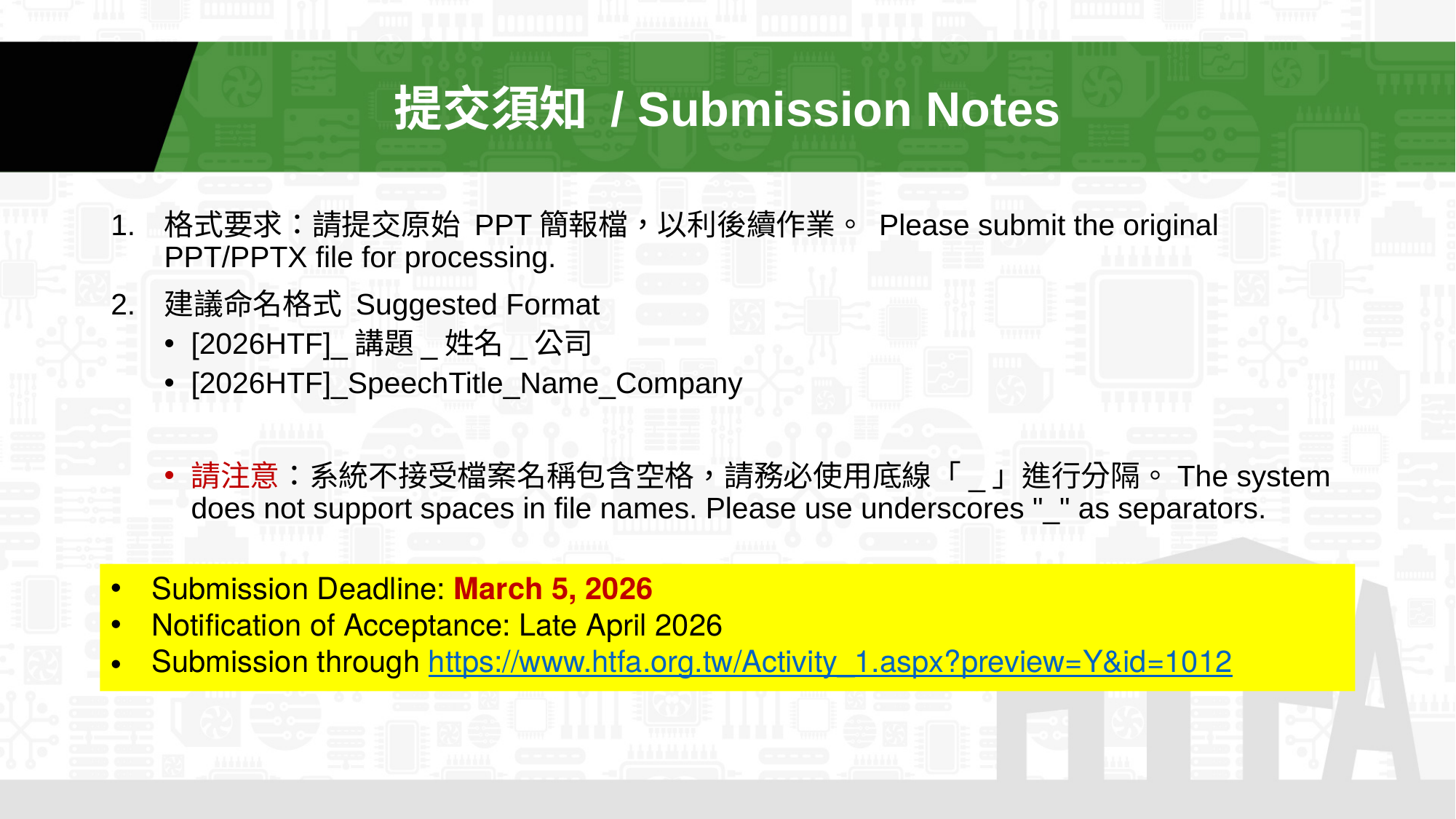

# 提交須知 / Submission Notes
格式要求：請提交原始 PPT簡報檔，以利後續作業。 Please submit the original PPT/PPTX file for processing.
建議命名格式 Suggested Format
[2026HTF]_講題_姓名_公司
[2026HTF]_SpeechTitle_Name_Company

請注意：系統不接受檔案名稱包含空格，請務必使用底線「_」進行分隔。The system does not support spaces in file names. Please use underscores "_" as separators.
Submission Deadline: March 5, 2026
Notification of Acceptance: Late April 2026
Submission through https://www.htfa.org.tw/Activity_1.aspx?preview=Y&id=1012